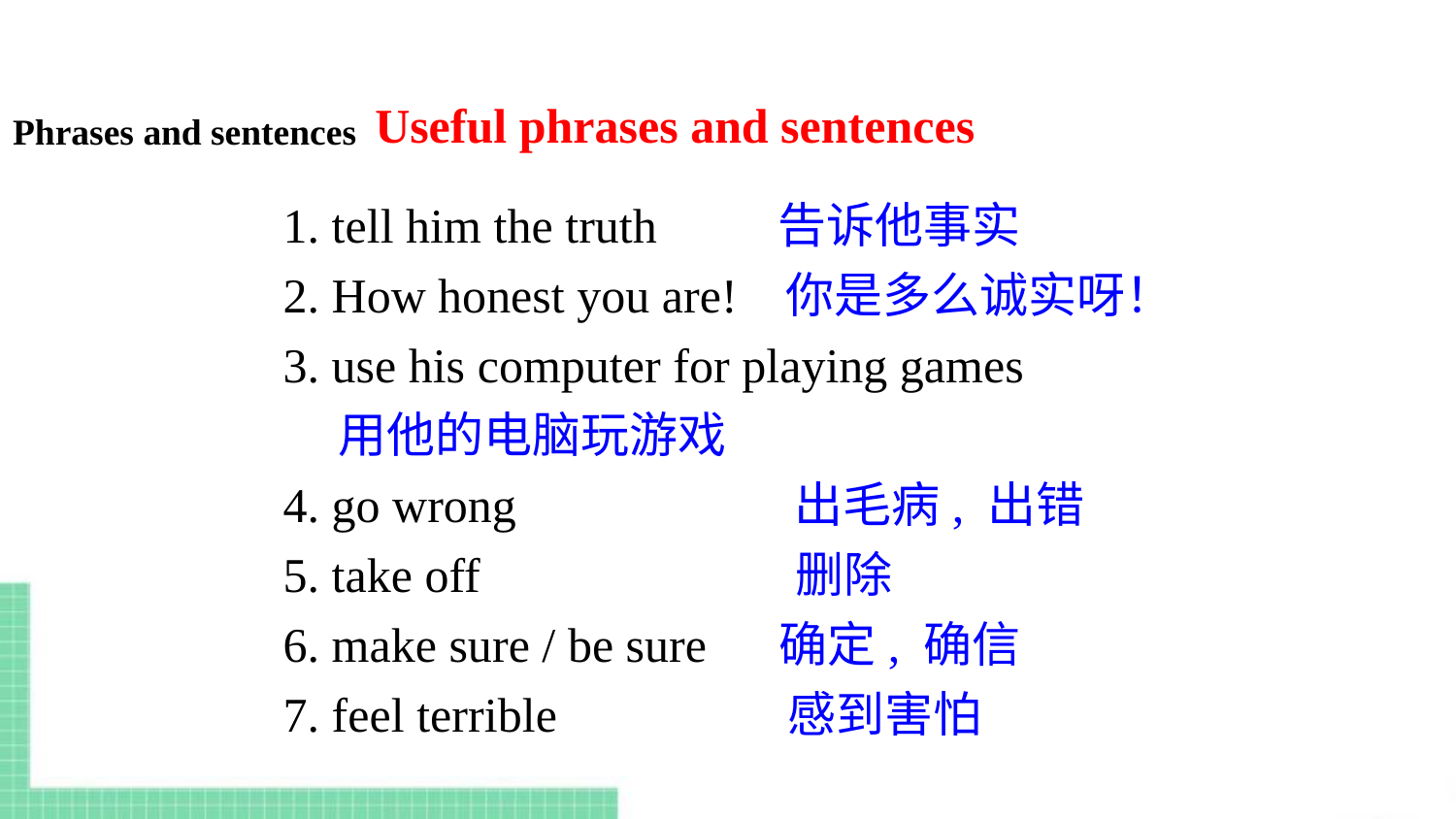

Useful phrases and sentences
Phrases and sentences
1. tell him the truth         告诉他事实
2. How honest you are!   你是多么诚实呀！
3. use his computer for playing games
    用他的电脑玩游戏
4. go wrong                      出毛病, 出错
5. take off                         删除
6. make sure / be sure     确定, 确信
7. feel terrible                  感到害怕